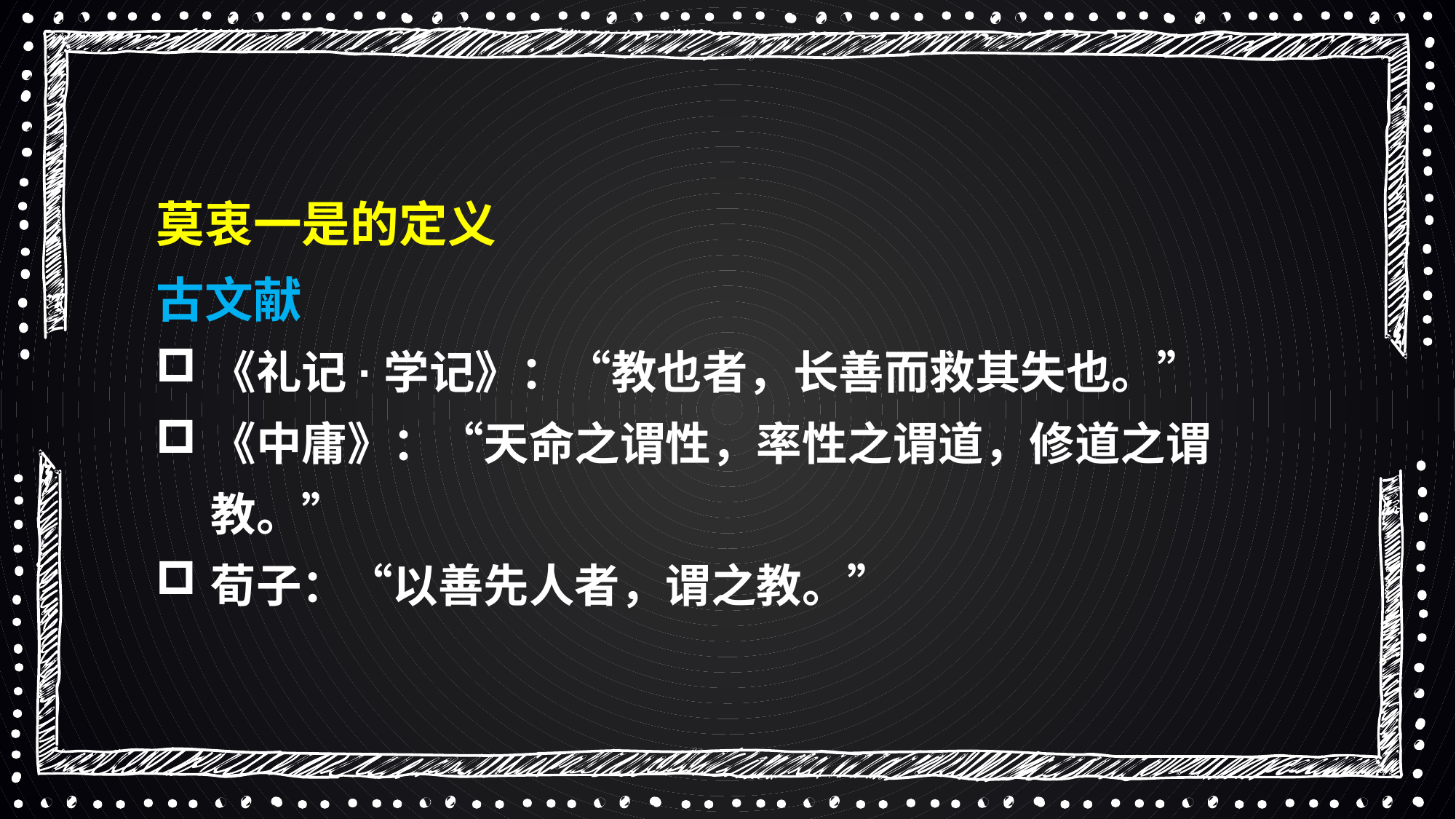

莫衷一是的定义
古文献
《礼记·学记》：“教也者，长善而救其失也。”
《中庸》：“天命之谓性，率性之谓道，修道之谓教。”
荀子：“以善先人者，谓之教。”